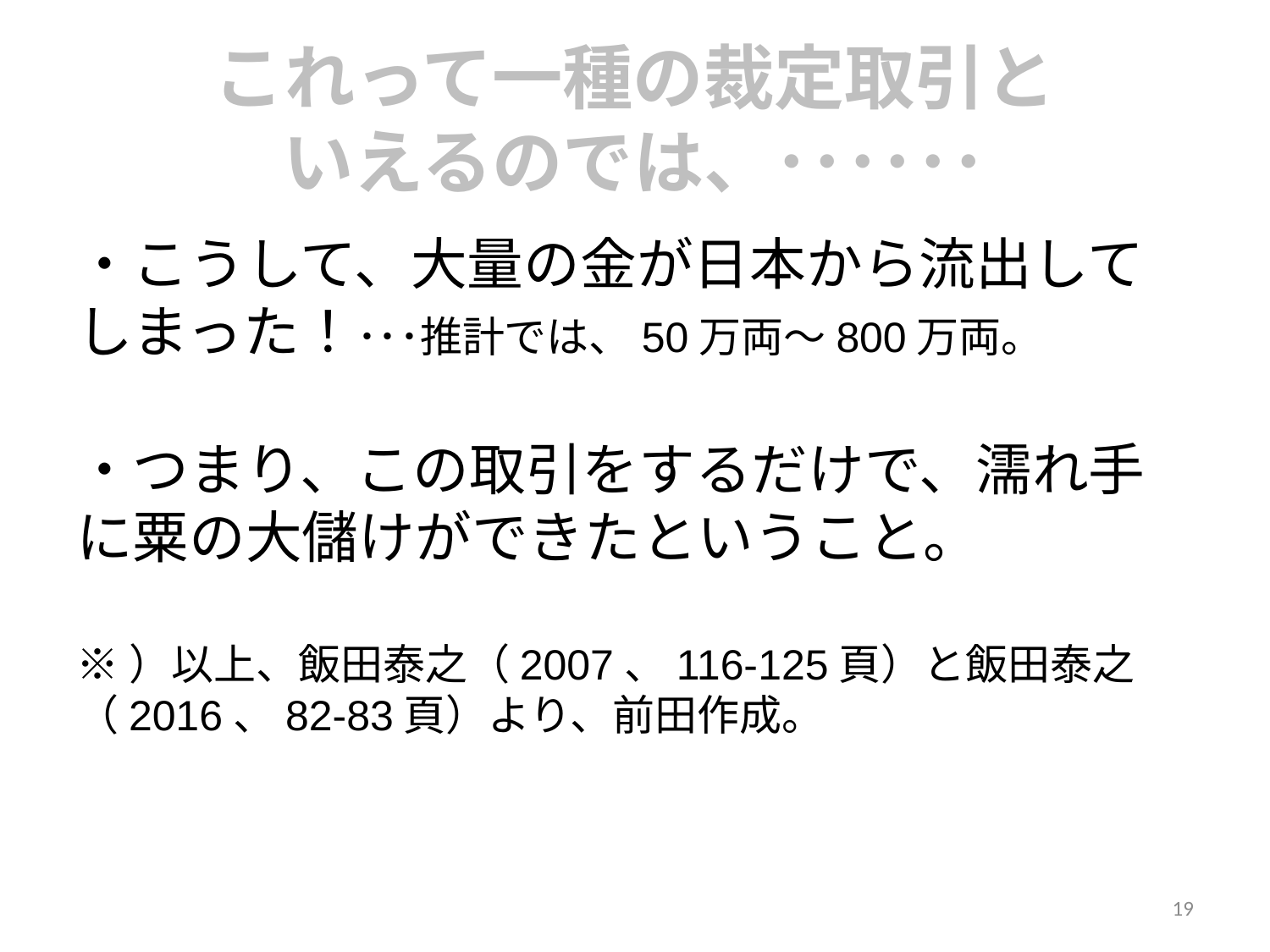

# これって一種の裁定取引と いえるのでは、･･････
・こうして、大量の金が日本から流出してしまった！･･･推計では、50万両～800万両。

・つまり、この取引をするだけで、濡れ手に粟の大儲けができたということ。

※）以上、飯田泰之（2007、116-125頁）と飯田泰之（2016、82-83頁）より、前田作成。

19